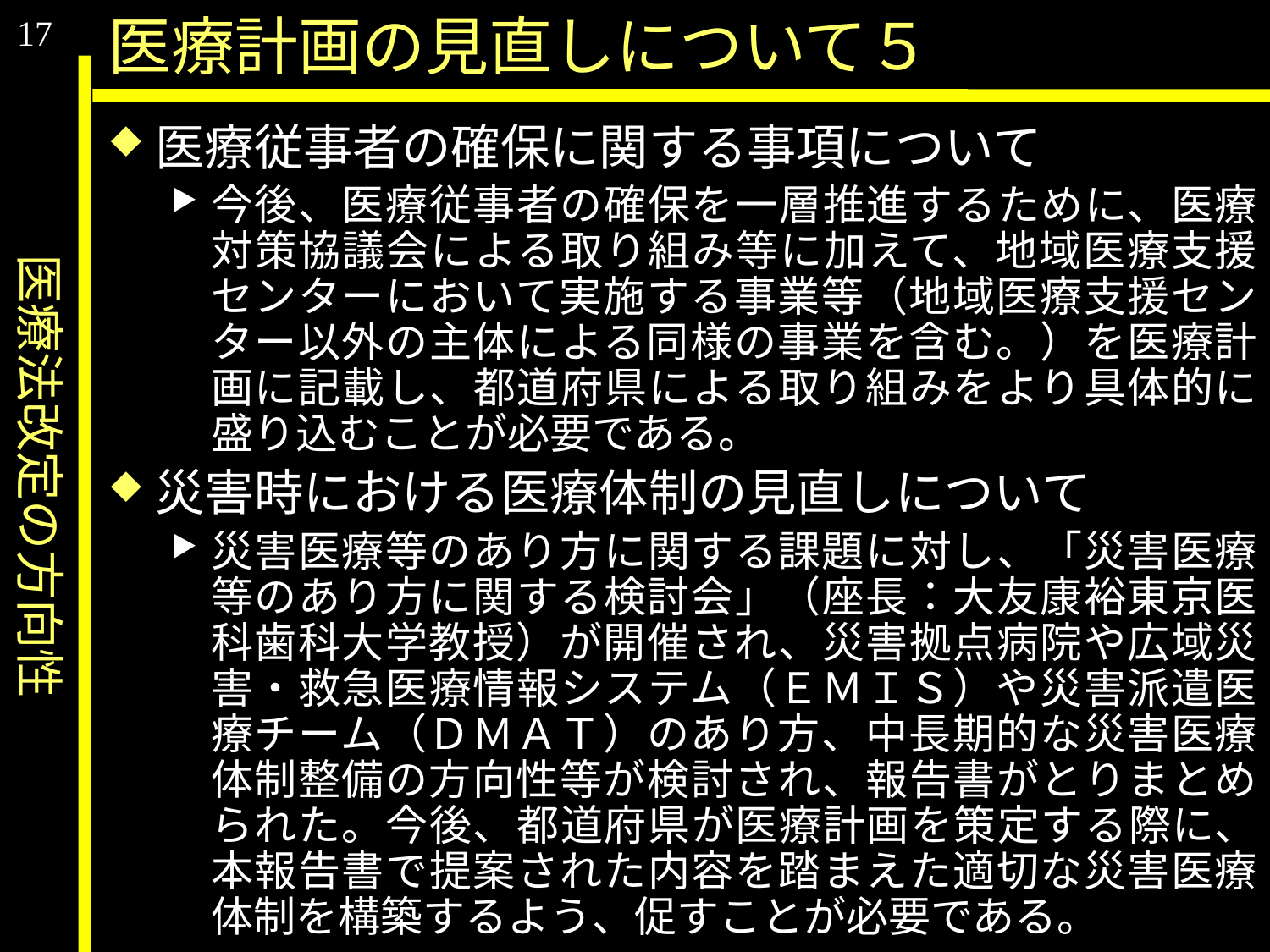

医療法改定の方向性
17
医療計画の見直しについて５

医療従事者の確保に関する事項について
今後、医療従事者の確保を一層推進するために、医療対策協議会による取り組み等に加えて、地域医療支援センターにおいて実施する事業等（地域医療支援センター以外の主体による同様の事業を含む。）を医療計画に記載し、都道府県による取り組みをより具体的に盛り込むことが必要である。
災害時における医療体制の見直しについて
災害医療等のあり方に関する課題に対し、「災害医療等のあり方に関する検討会」（座長：大友康裕東京医科歯科大学教授）が開催され、災害拠点病院や広域災害・救急医療情報システム（ＥＭＩＳ）や災害派遣医療チーム（ＤＭＡＴ）のあり方、中長期的な災害医療体制整備の方向性等が検討され、報告書がとりまとめられた。今後、都道府県が医療計画を策定する際に、本報告書で提案された内容を踏まえた適切な災害医療体制を構築するよう、促すことが必要である。